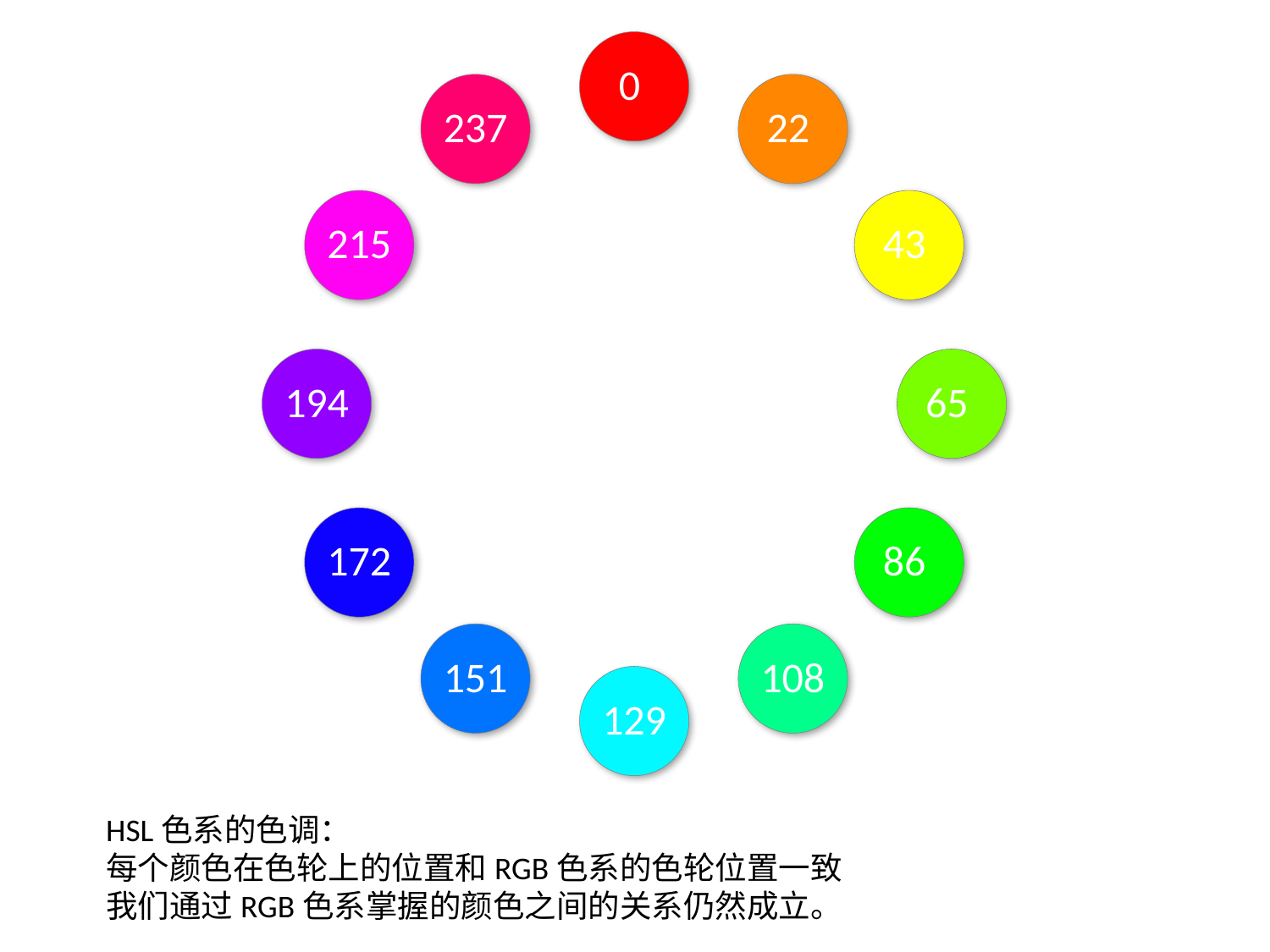

0
237
22
215
43
194
65
172
86
151
108
129
HSL色系的色调：
每个颜色在色轮上的位置和RGB色系的色轮位置一致
我们通过RGB色系掌握的颜色之间的关系仍然成立。